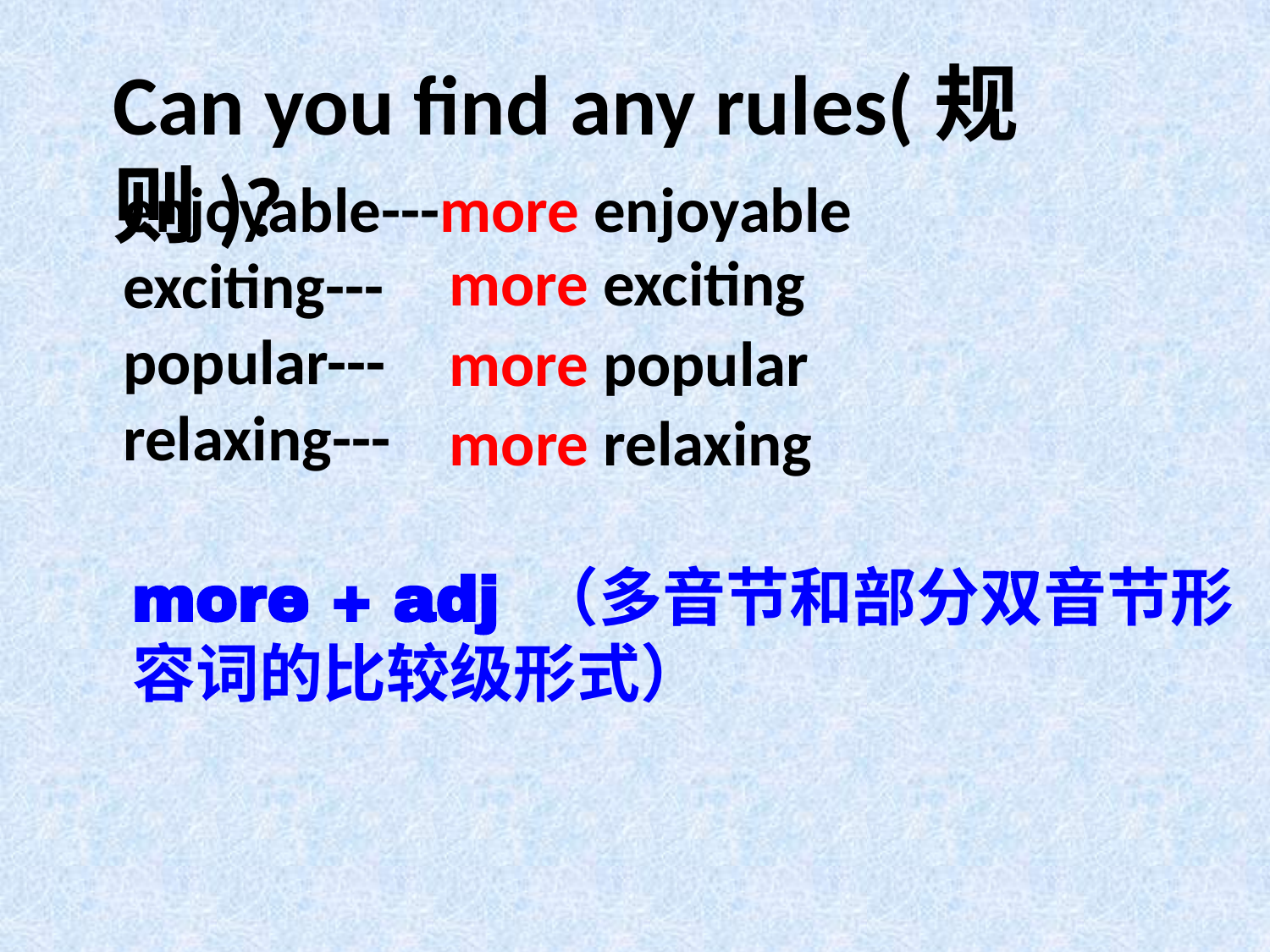

Can you find any rules(规则)?
enjoyable---more enjoyable
exciting---
popular---
relaxing---

more exciting
more popular
more relaxing
more + adj （多音节和部分双音节形容词的比较级形式）